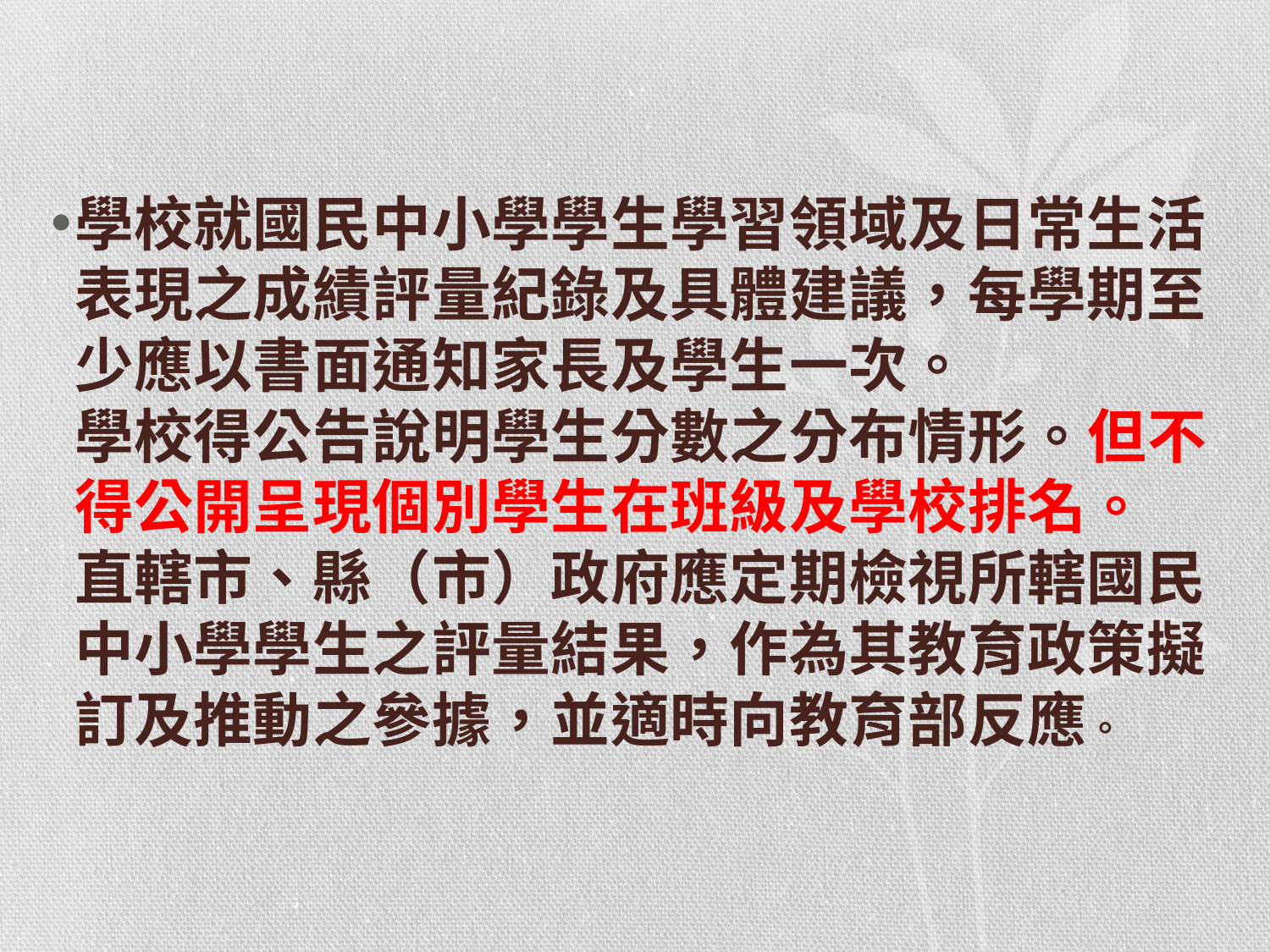

#
學校就國民中小學學生學習領域及日常生活表現之成績評量紀錄及具體建議，每學期至少應以書面通知家長及學生一次。
學校得公告說明學生分數之分布情形。但不得公開呈現個別學生在班級及學校排名。
直轄市、縣（市）政府應定期檢視所轄國民中小學學生之評量結果，作為其教育政策擬訂及推動之參據，並適時向教育部反應。